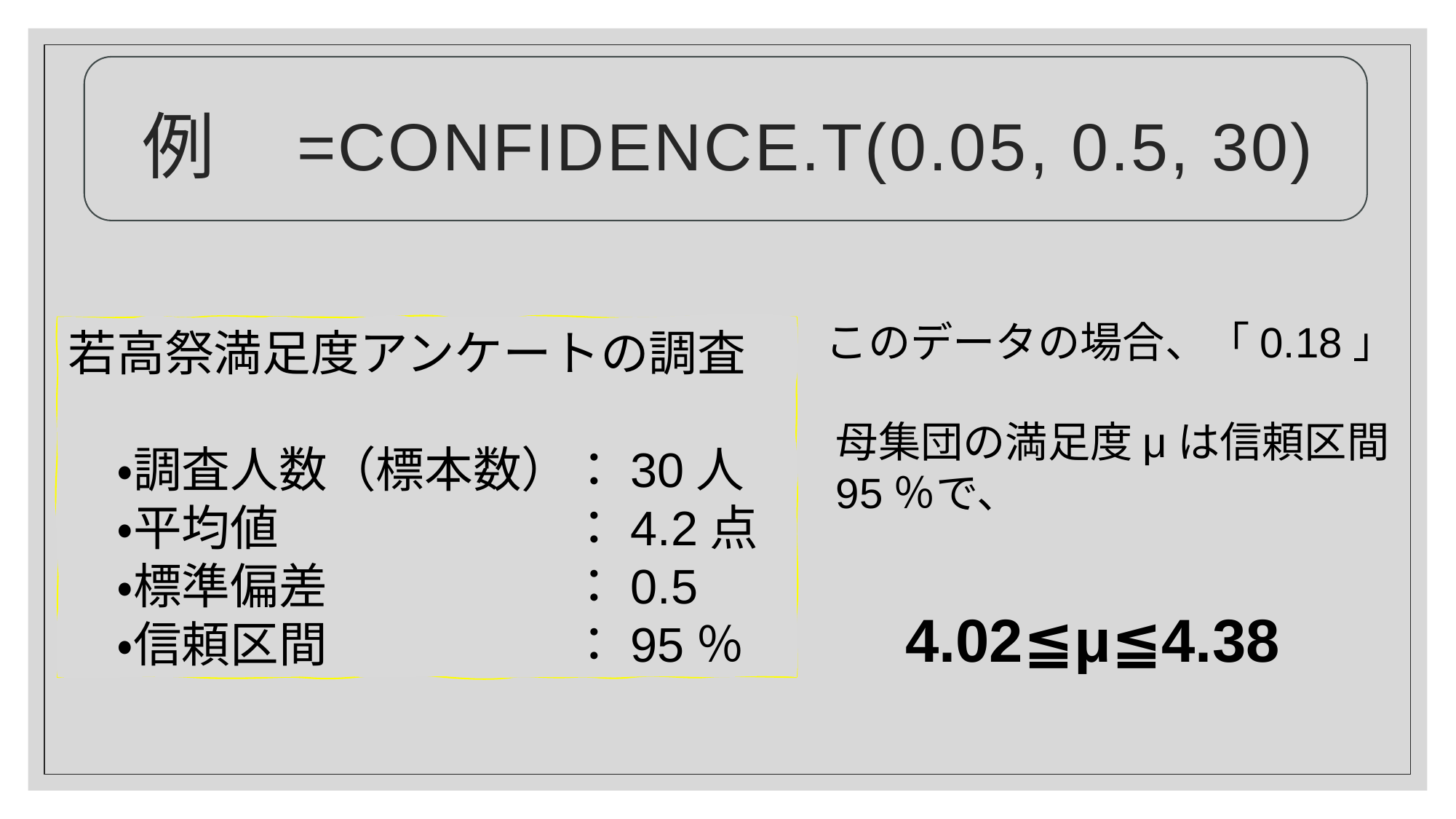

# 例
=CONFIDENCE.T(0.05, 0.5, 30)
このデータの場合、「0.18」
若高祭満足度アンケートの調査

　・調査人数（標本数）：30人
　・平均値　　　　　　：4.2点
　・標準偏差　　　　　：0.5
　・信頼区間　　　　　：95％
母集団の満足度μは信頼区間
95％で、
4.02≦μ≦4.38